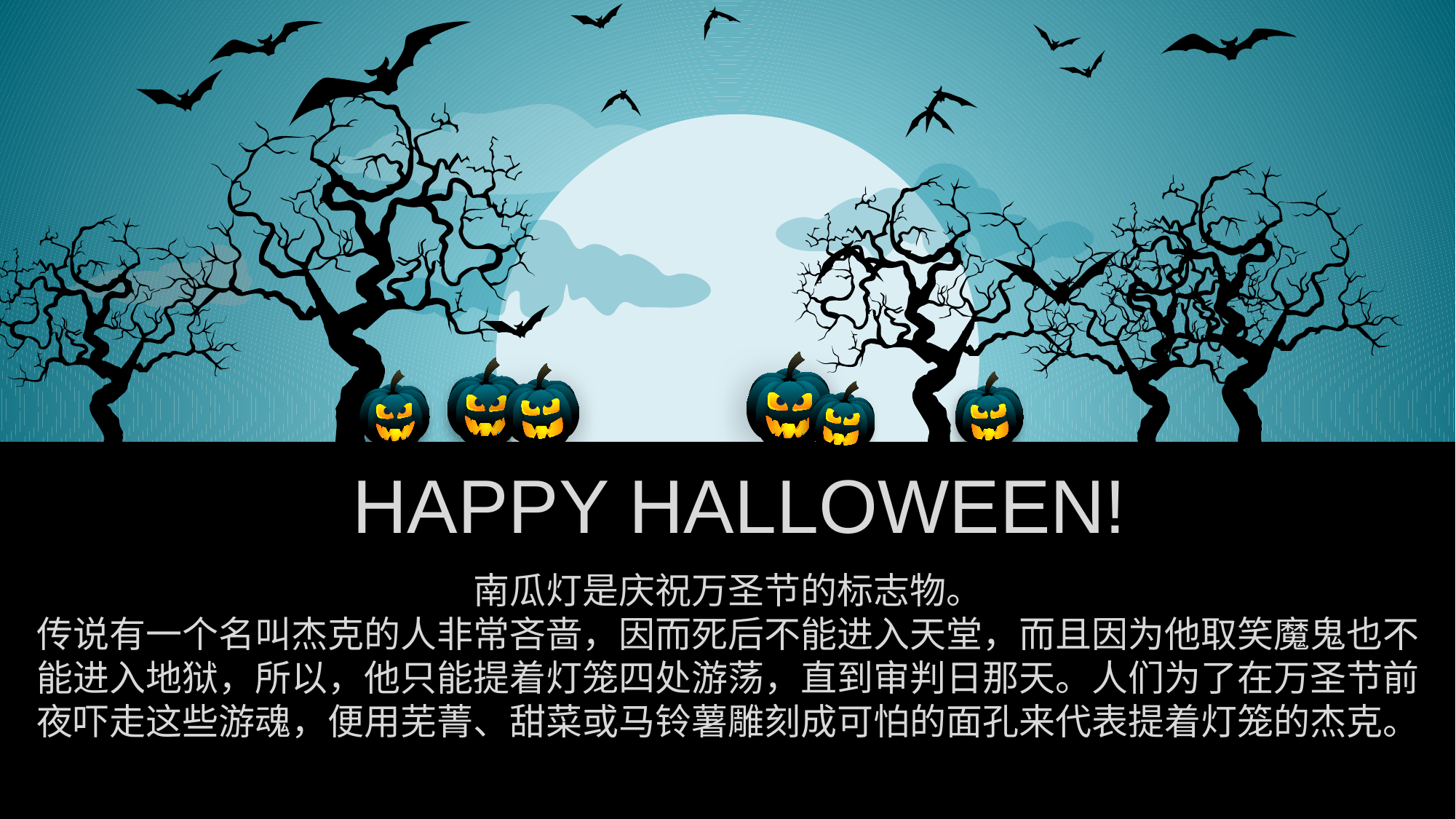

HAPPY HALLOWEEN!

南瓜灯是庆祝万圣节的标志物。
传说有一个名叫杰克的人非常吝啬，因而死后不能进入天堂，而且因为他取笑魔鬼也不能进入地狱，所以，他只能提着灯笼四处游荡，直到审判日那天。人们为了在万圣节前夜吓走这些游魂，便用芜菁、甜菜或马铃薯雕刻成可怕的面孔来代表提着灯笼的杰克。